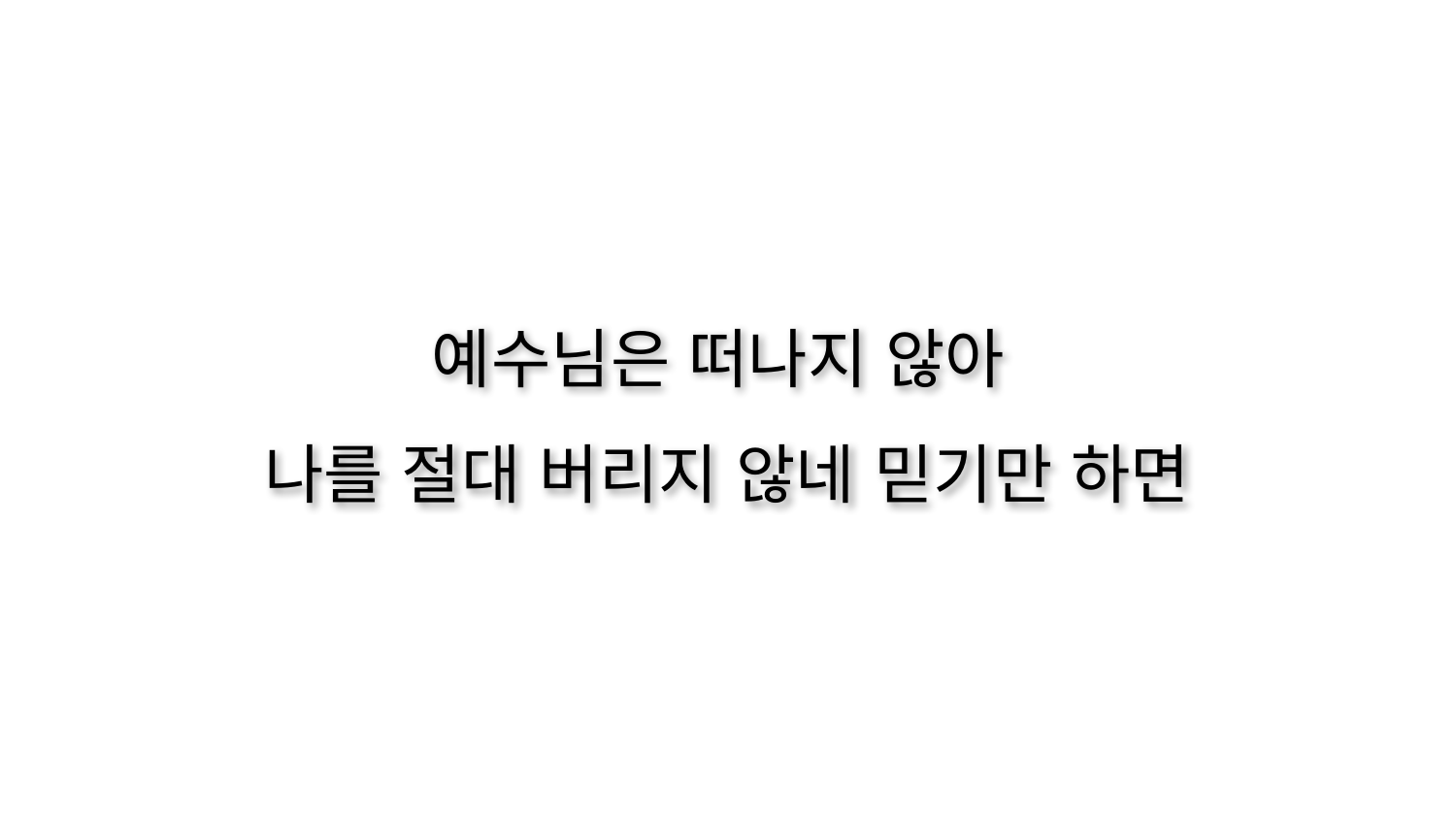

예수님은 떠나지 않아
나를 절대 버리지 않네 믿기만 하면